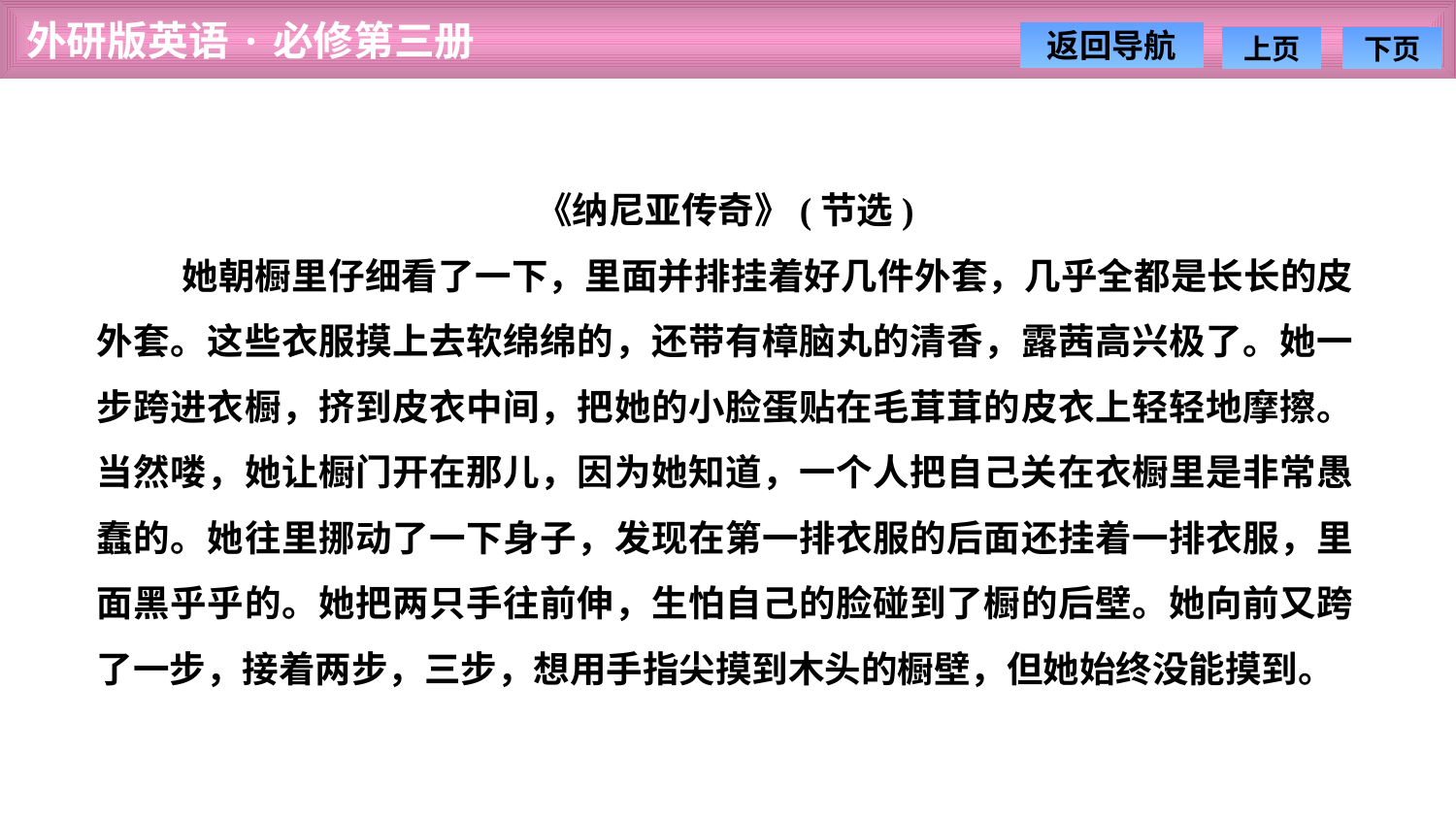

《纳尼亚传奇》(节选)
         她朝橱里仔细看了一下，里面并排挂着好几件外套，几乎全都是长长的皮外套。这些衣服摸上去软绵绵的，还带有樟脑丸的清香，露茜高兴极了。她一步跨进衣橱，挤到皮衣中间，把她的小脸蛋贴在毛茸茸的皮衣上轻轻地摩擦。当然喽，她让橱门开在那儿，因为她知道，一个人把自己关在衣橱里是非常愚蠢的。她往里挪动了一下身子，发现在第一排衣服的后面还挂着一排衣服，里面黑乎乎的。她把两只手往前伸，生怕自己的脸碰到了橱的后壁。她向前又跨了一步，接着两步，三步，想用手指尖摸到木头的橱壁，但她始终没能摸到。